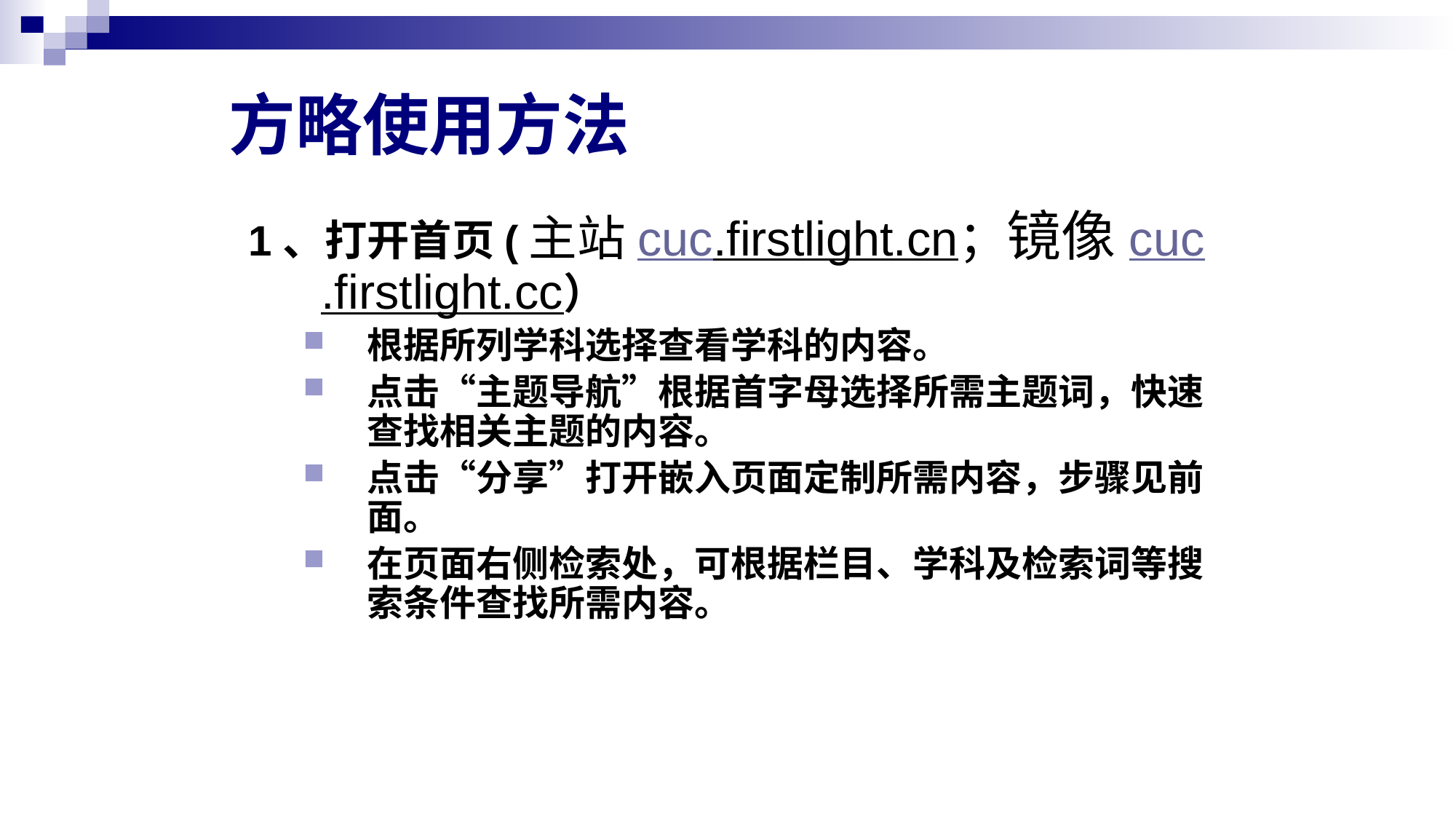

# 方略使用方法
1、打开首页(主站cuc.firstlight.cn；镜像cuc.firstlight.cc）
根据所列学科选择查看学科的内容。
点击“主题导航”根据首字母选择所需主题词，快速查找相关主题的内容。
点击“分享”打开嵌入页面定制所需内容，步骤见前面。
在页面右侧检索处，可根据栏目、学科及检索词等搜索条件查找所需内容。